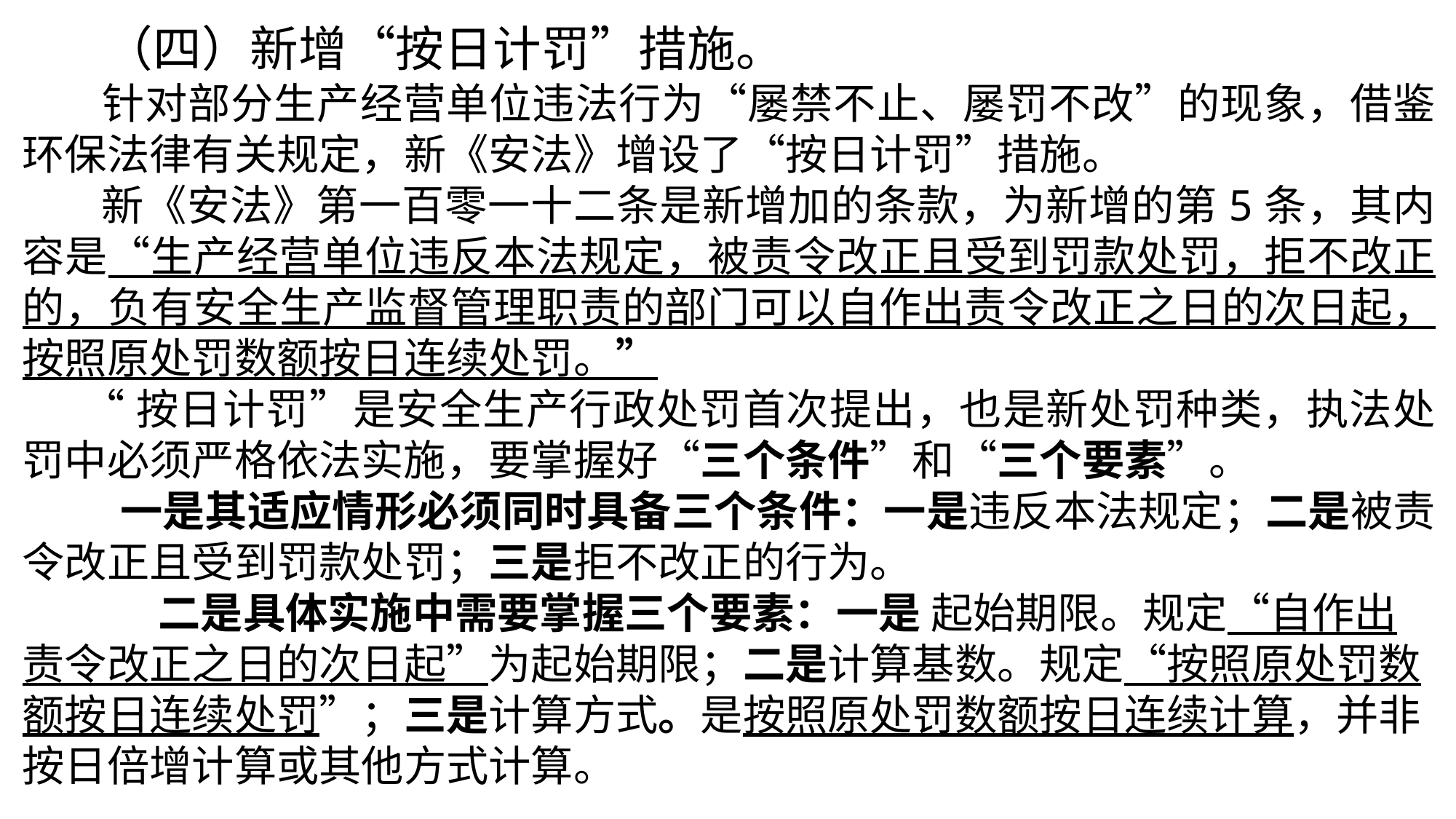

（四）新增“按日计罚”措施。
  针对部分生产经营单位违法行为“屡禁不止、屡罚不改”的现象，借鉴环保法律有关规定，新《安法》增设了“按日计罚”措施。
  新《安法》第一百零一十二条是新增加的条款，为新增的第5条，其内容是“生产经营单位违反本法规定，被责令改正且受到罚款处罚，拒不改正的，负有安全生产监督管理职责的部门可以自作出责令改正之日的次日起，按照原处罚数额按日连续处罚。”
 “按日计罚”是安全生产行政处罚首次提出，也是新处罚种类，执法处罚中必须严格依法实施，要掌握好“三个条件”和“三个要素”。
    一是其适应情形必须同时具备三个条件：一是违反本法规定；二是被责令改正且受到罚款处罚；三是拒不改正的行为。
        二是具体实施中需要掌握三个要素：一是 起始期限。规定“自作出责令改正之日的次日起”为起始期限；二是计算基数。规定“按照原处罚数额按日连续处罚”；三是计算方式。是按照原处罚数额按日连续计算，并非按日倍增计算或其他方式计算。